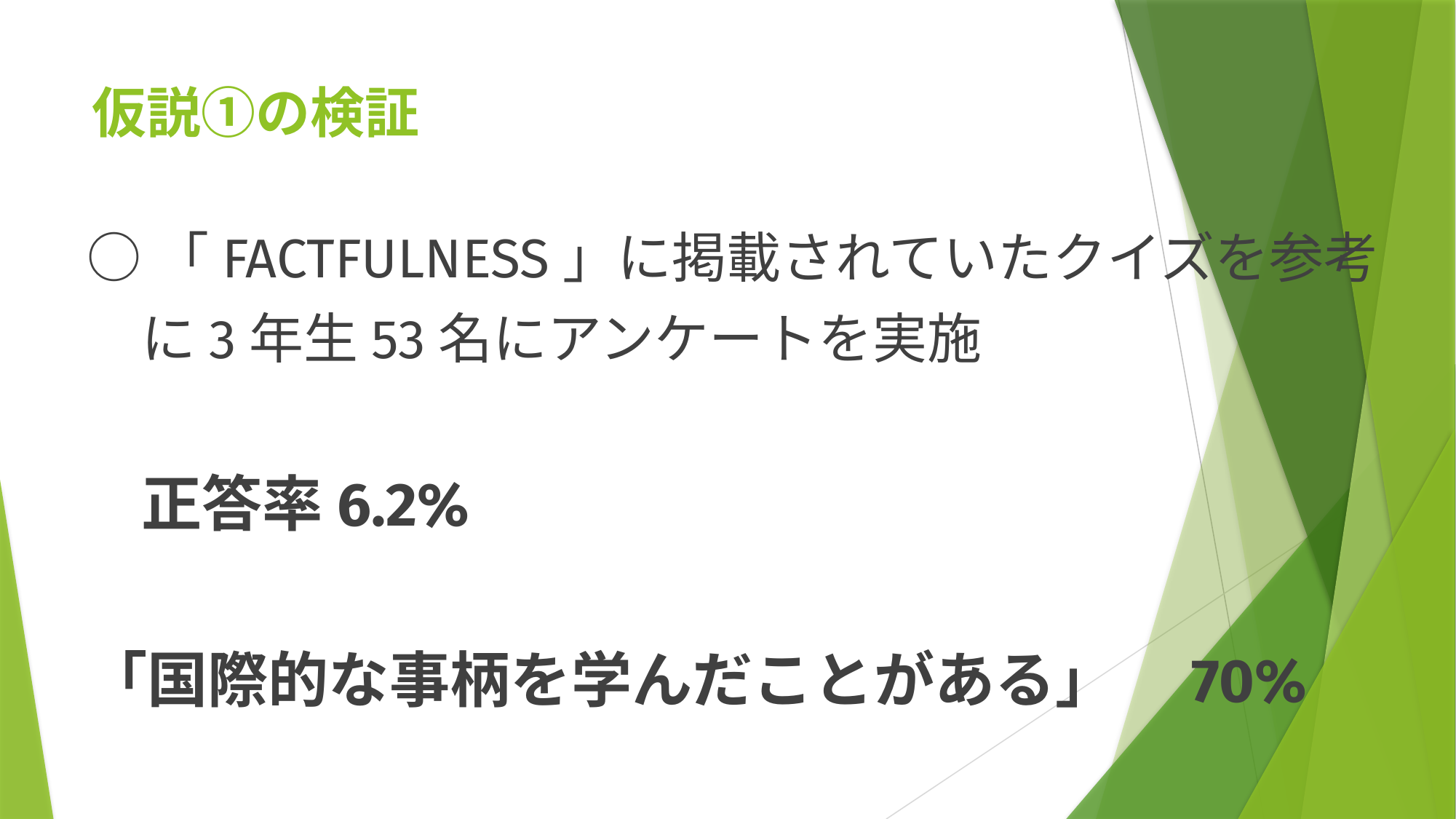

# 仮説①の検証
○「FACTFULNESS」に掲載されていたクイズを参考
　に3年生53名にアンケートを実施

　正答率6.2%

「国際的な事柄を学んだことがある」　70%